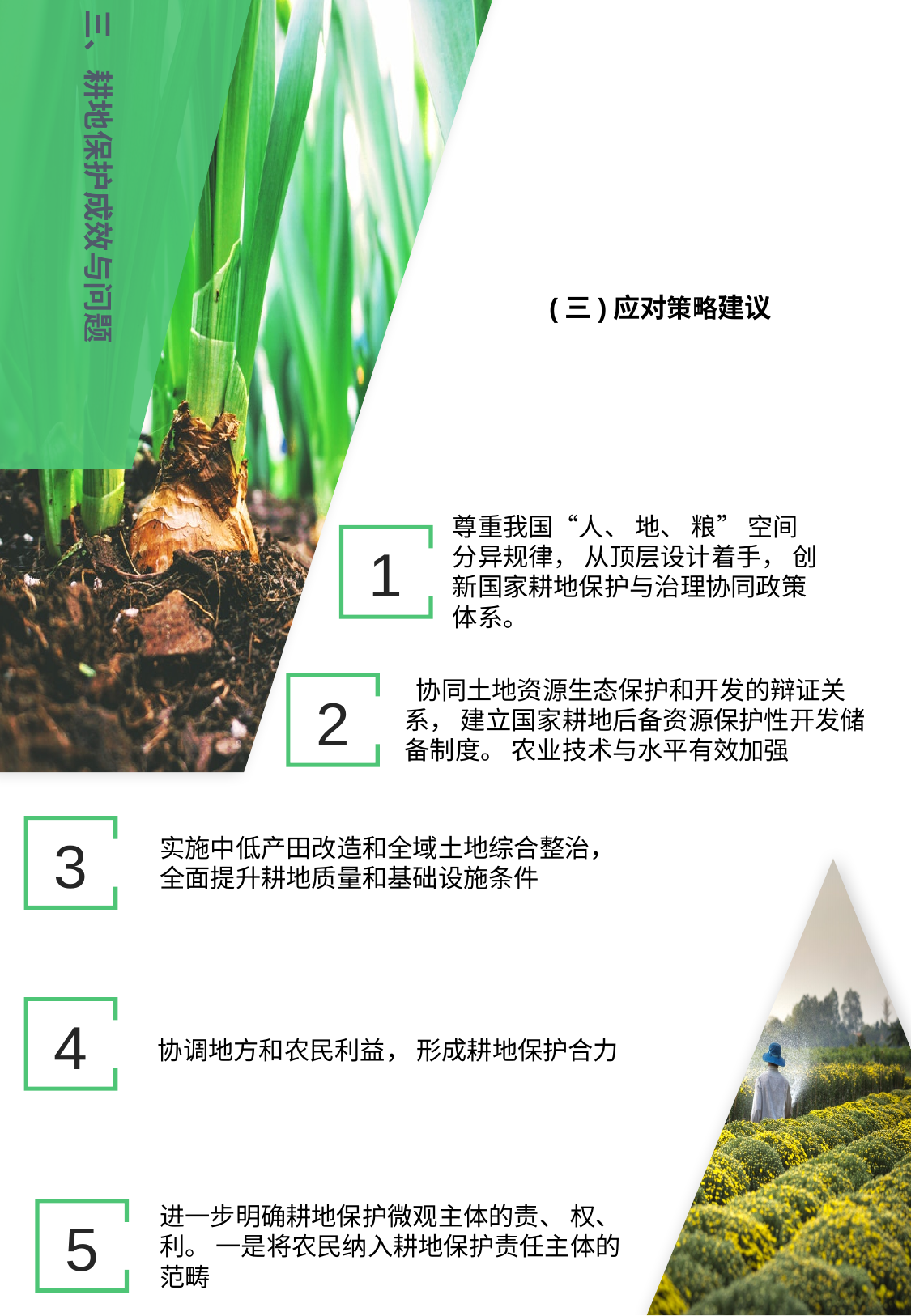

三、耕地保护成效与问题

(三)应对策略建议
尊重我国“人、 地、 粮” 空间分异规律， 从顶层设计着手， 创新国家耕地保护与治理协同政策体系。

1
 协同土地资源生态保护和开发的辩证关系， 建立国家耕地后备资源保护性开发储备制度。 农业技术与水平有效加强

2

3
实施中低产田改造和全域土地综合整治， 全面提升耕地质量和基础设施条件

4

协调地方和农民利益， 形成耕地保护合力
进一步明确耕地保护微观主体的责、 权、 利。 一是将农民纳入耕地保护责任主体的范畴

5